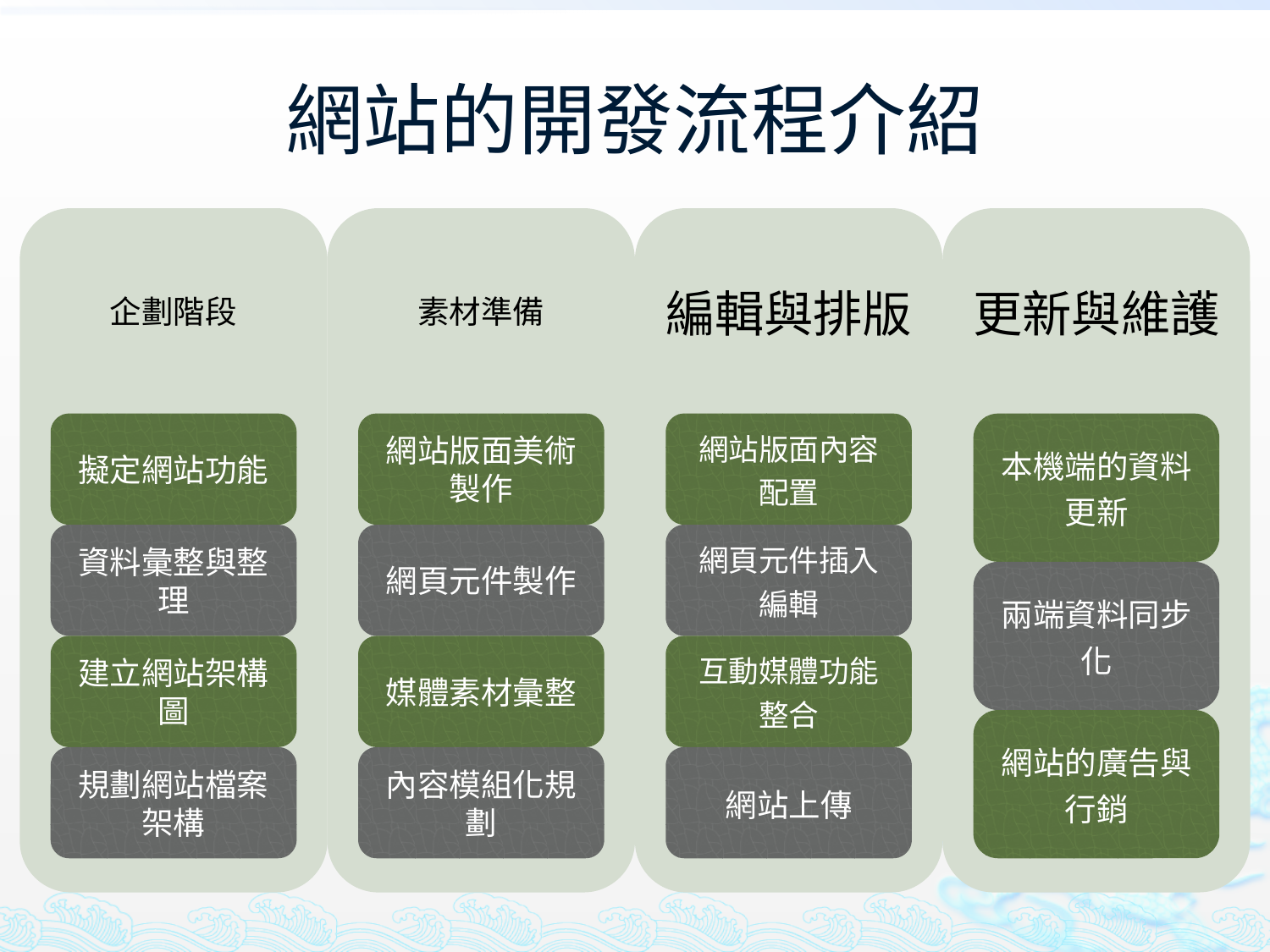

# 網站的開發流程介紹
企劃階段
擬定網站功能
資料彙整與整理
素材準備
網站版面美術製作
網頁元件製作
編輯與排版
網站版面內容配置
網頁元件插入編輯
建立網站架構圖
規劃網站檔案架構
內容模組化規劃
媒體素材彙整
互動媒體功能整合
網站上傳
更新與維護
本機端的資料更新
兩端資料同步化
網站的廣告與行銷